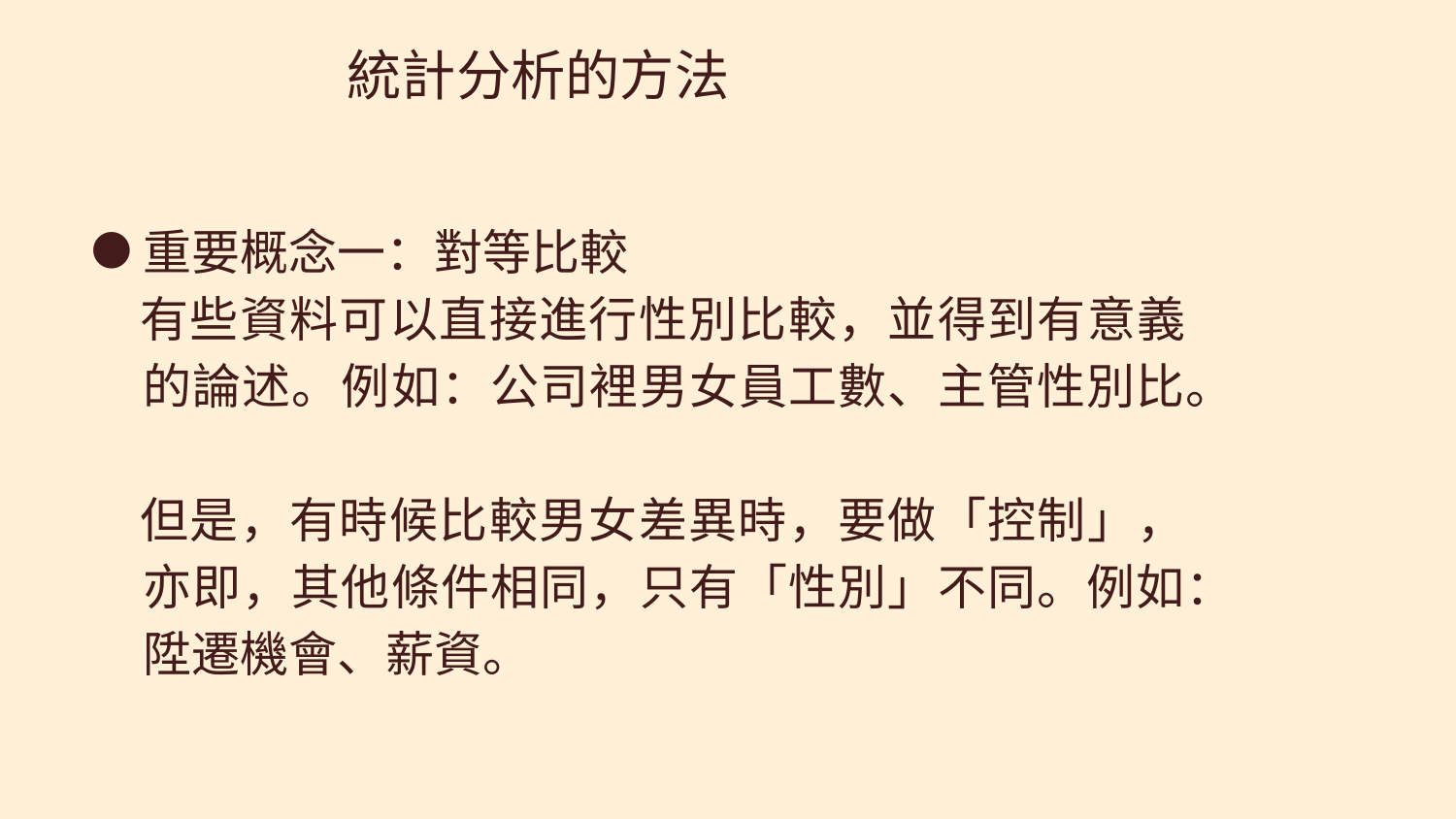

# 統計分析的方法
重要概念一：對等比較
   有些資料可以直接進行性別比較，並得到有意義的論述。例如：公司裡男女員工數、主管性別比。

   但是，有時候比較男女差異時，要做「控制」，亦即，其他條件相同，只有「性別」不同。例如：陞遷機會、薪資。